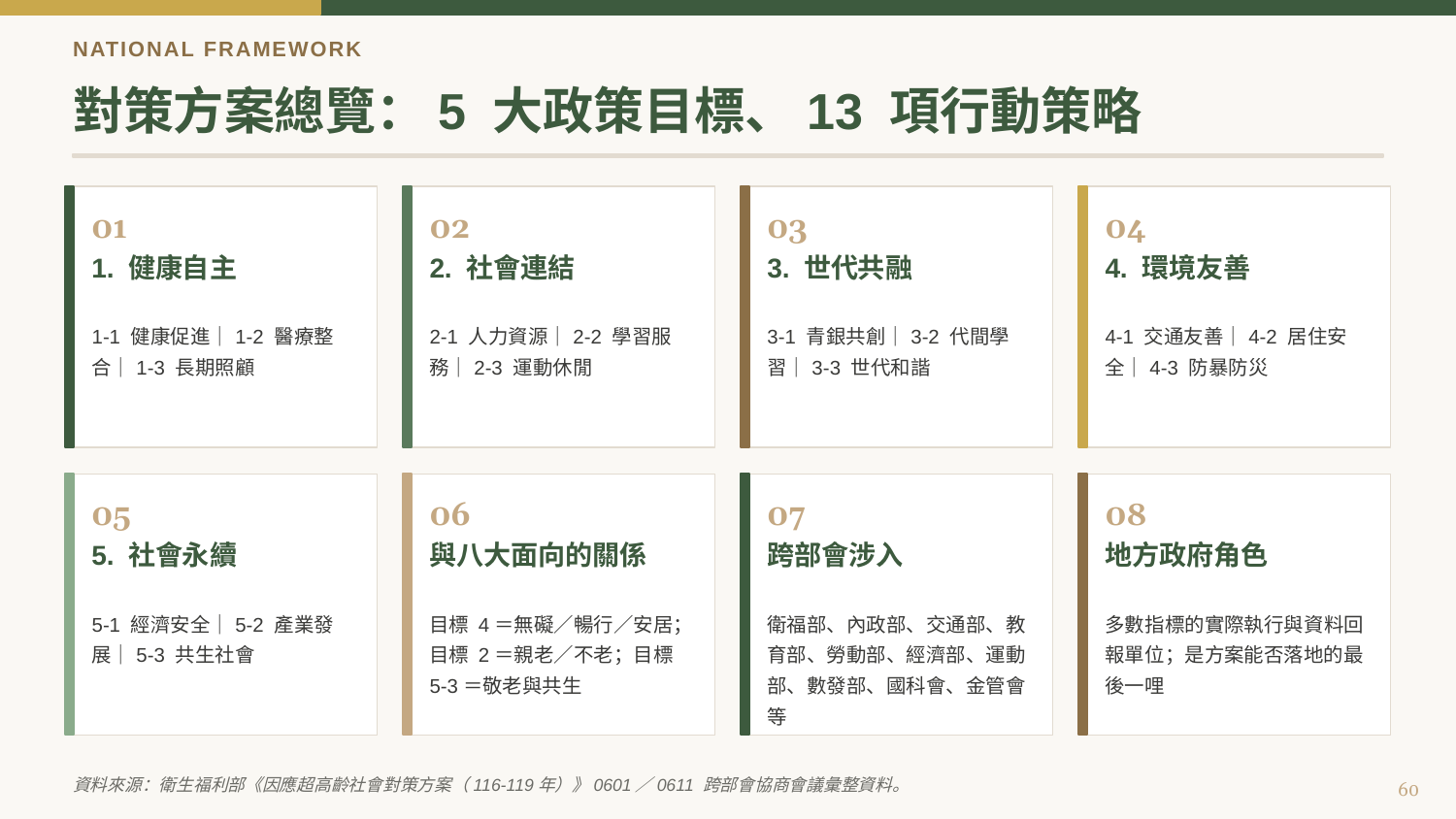

NATIONAL FRAMEWORK
對策方案總覽：5 大政策目標、13 項行動策略

01
02
03
04
1. 健康自主
2. 社會連結
3. 世代共融
4. 環境友善
1-1 健康促進｜1-2 醫療整合｜1-3 長期照顧
2-1 人力資源｜2-2 學習服務｜2-3 運動休閒
3-1 青銀共創｜3-2 代間學習｜3-3 世代和諧
4-1 交通友善｜4-2 居住安全｜4-3 防暴防災

05
06
07
08
5. 社會永續
與八大面向的關係
跨部會涉入
地方政府角色
5-1 經濟安全｜5-2 產業發展｜5-3 共生社會
目標 4＝無礙／暢行／安居；目標 2＝親老／不老；目標 5-3＝敬老與共生
衛福部、內政部、交通部、教育部、勞動部、經濟部、運動部、數發部、國科會、金管會等
多數指標的實際執行與資料回報單位；是方案能否落地的最後一哩
資料來源：衛生福利部《因應超高齡社會對策方案（116-119年）》0601／0611 跨部會協商會議彙整資料。
60